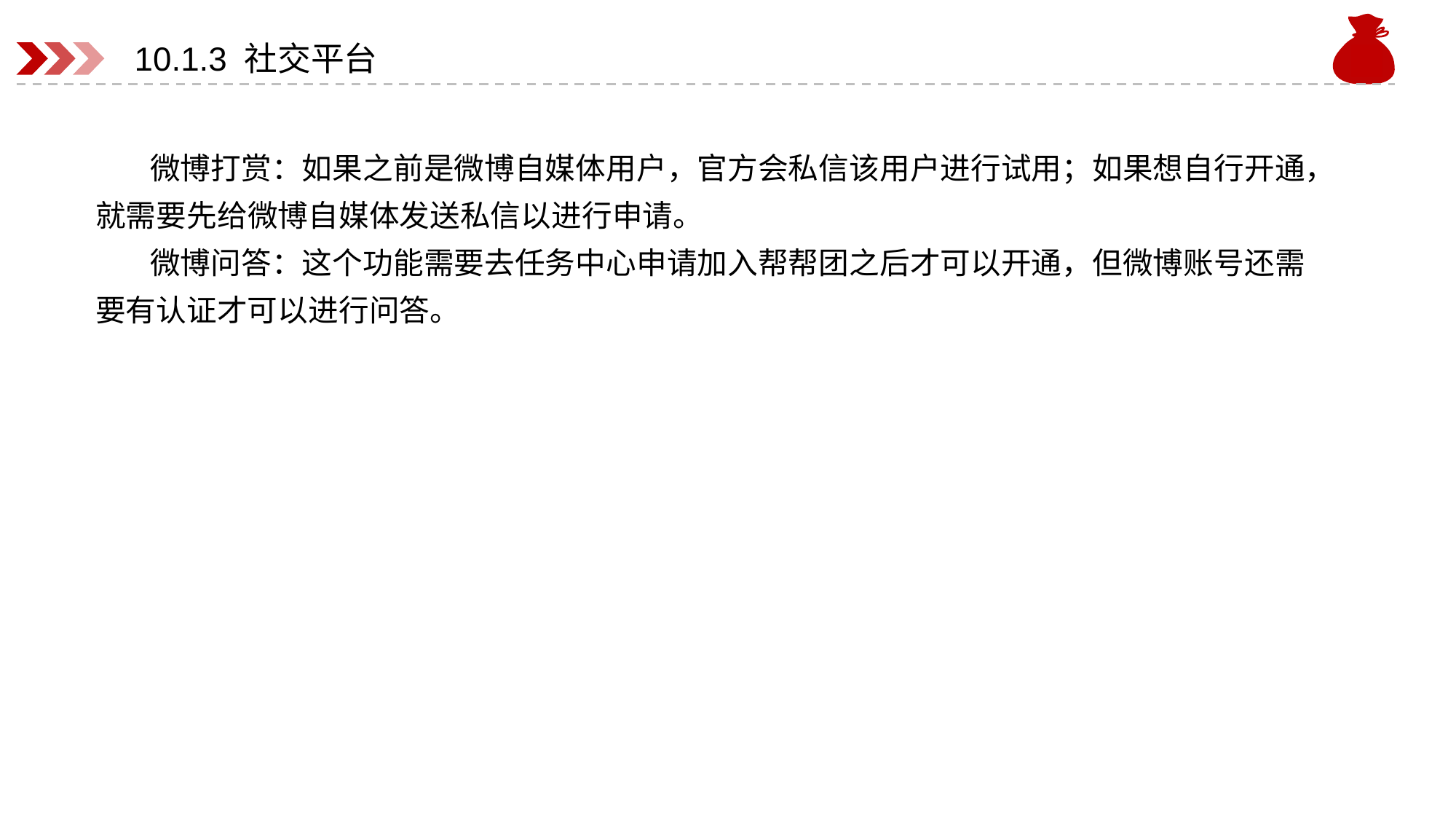

# 10.1.3 社交平台
7
微博打赏：如果之前是微博自媒体用户，官方会私信该用户进行试用；如果想自行开通，就需要先给微博自媒体发送私信以进行申请。
微博问答：这个功能需要去任务中心申请加入帮帮团之后才可以开通，但微博账号还需要有认证才可以进行问答。